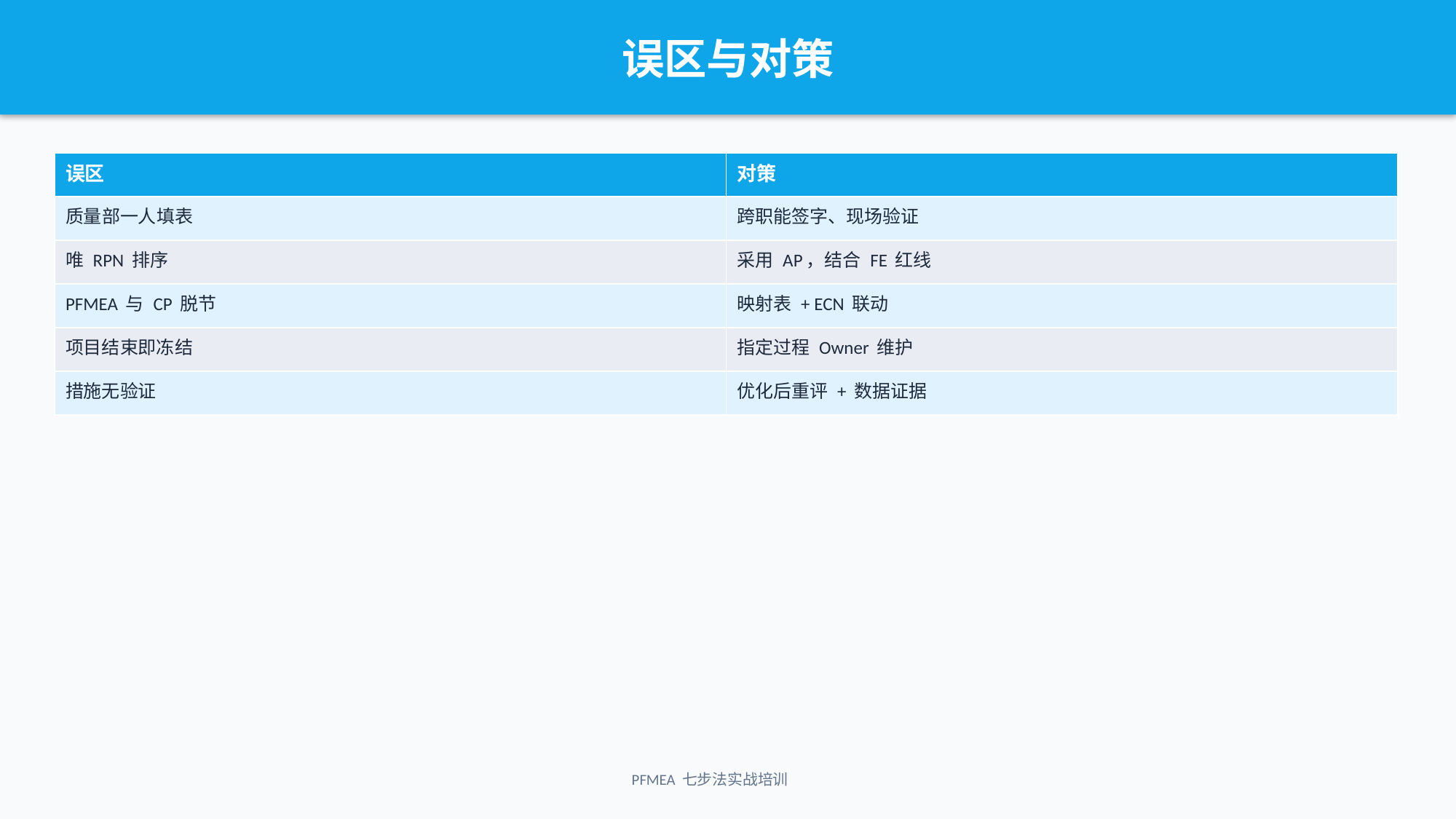

误区与对策
| 误区 | 对策 |
| --- | --- |
| 质量部一人填表 | 跨职能签字、现场验证 |
| 唯 RPN 排序 | 采用 AP，结合 FE 红线 |
| PFMEA 与 CP 脱节 | 映射表 + ECN 联动 |
| 项目结束即冻结 | 指定过程 Owner 维护 |
| 措施无验证 | 优化后重评 + 数据证据 |
PFMEA 七步法实战培训